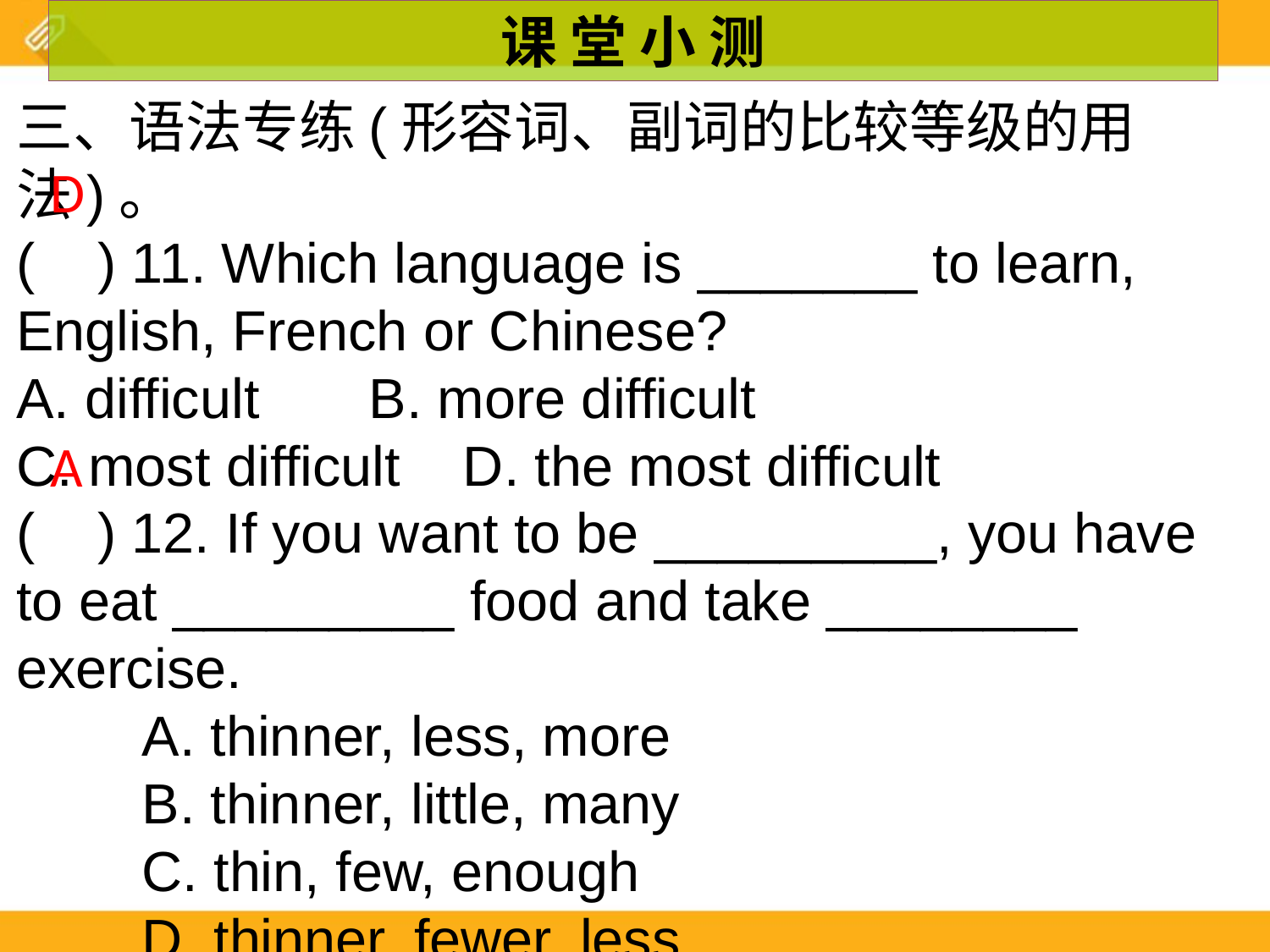

课 堂 小 测
三、语法专练(形容词、副词的比较等级的用法)。
(    ) 11. Which language is _______ to learn, English, French or Chinese?
A. difficult       B. more difficult
C. most difficult    D. the most difficult
(    ) 12. If you want to be _________, you have to eat _________ food and take ________ exercise.
        A. thinner, less, more
        B. thinner, little, many
        C. thin, few, enough
        D. thinner, fewer, less
D
A